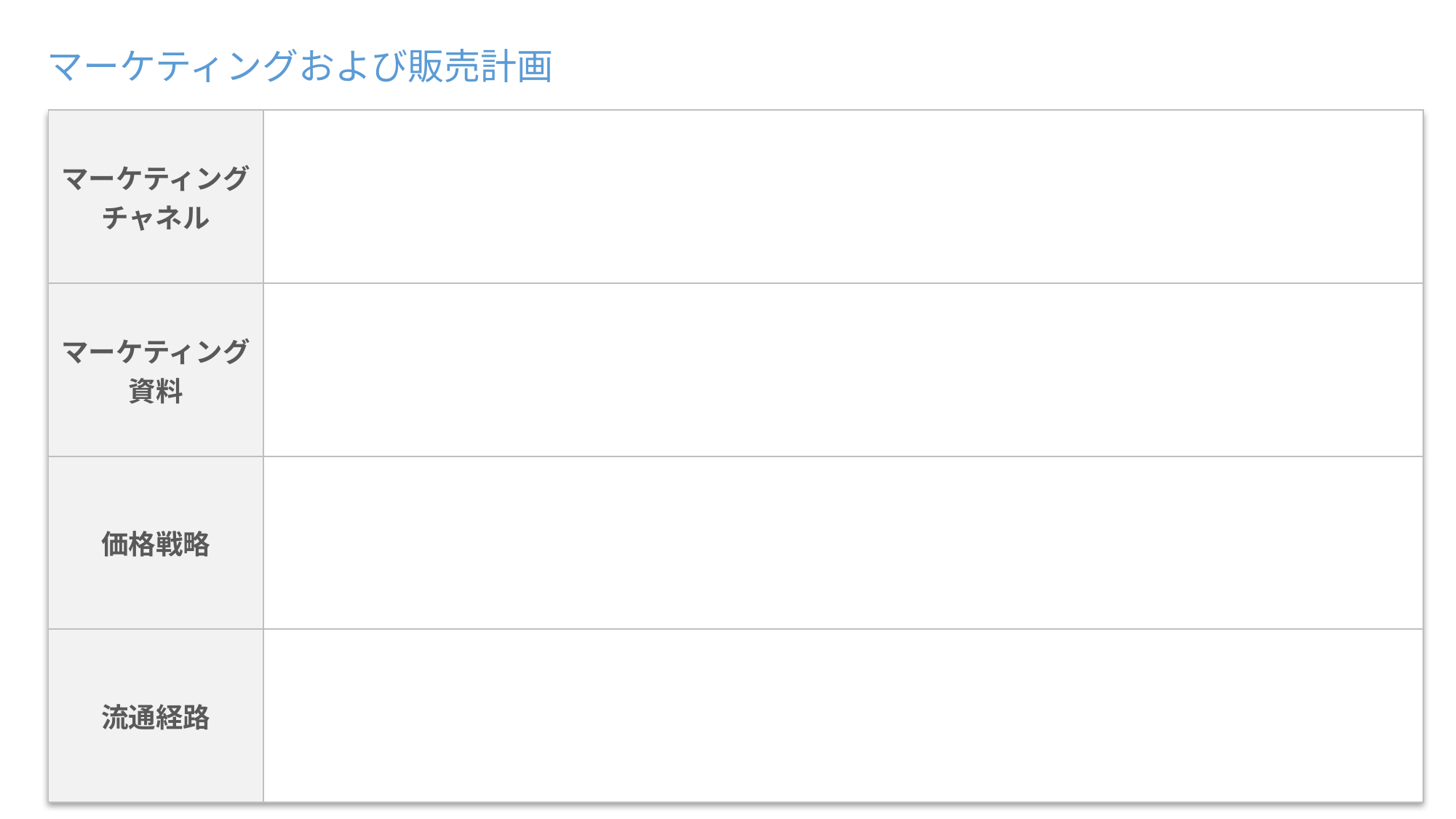

NO
NO
NO
NO
NO
NO
NO
NO
NO
NO
NO
NO
NO
NO
NO
NO
NO
NO
NO
NO
NO
NO
NO
NO
NO
NO
NO
NO
NO
NO
NO
NO
NO
NO
NO
NO
NO
NO
NO
NO
NO
NO
NO
NO
NO
NO
NO
NO
NO
NO
NO
NO
NO
NO
NO
NO
NO
NO
NO
NO
NO
NO
NO
NO
NO
NO
NO
NO
NO
NO
NO
NO
NO
NO
NO
NO
NO
NO
NO
NO
NO
NO
NO
NO
NO
NO
NO
NO
NO
NO
NO
NO
NO
NO
NO
NO
NO
NO
NO
NO
NO
NO
NO
NO
NO
NO
NO
NO
NO
NO
NO
NO
NO
NO
UNKNOWN
NO
YES
UNKNOWN
NO
YES
NO
YES
UNKNOWN
NO
NO
NO
NO
NO
NO
NO
NO
NO
NO
NO
NO
NO
NO
NO
NO
NO
NO
NO
NO
NO
NO
NO
NO
NO
NO
NO
NO
NO
NO
NO
NO
NO
NO
NO
NO
NO
NO
NO
NO
NO
NO
NO
NO
NO
NO
NO
NO
NO
NO
NO
NO
NO
NO
NO
NO
NO
NO
NO
NO
NO
NO
NO
NO
NO
NO
NO
NO
NO
NO
NO
NO
NO
NO
NO
NO
UNKNOWN
NO
YES
UNKNOWN
NO
YES
NO
YES
UNKNOWN
NO
NO
NO
NO
NO
NO
NO
NO
NO
NO
NO
NO
NO
NO
NO
NO
NO
NO
NO
NO
NO
NO
NO
NO
NO
NO
NO
NO
NO
NO
NO
NO
NO
NO
NO
NO
NO
NO
NO
NO
NO
NO
NO
NO
NO
NO
NO
NO
NO
NO
NO
NO
UNKNOWN
NO
YES
UNKNOWN
NO
YES
NO
YES
UNKNOWN
NO
NO
NO
NO
NO
NO
NO
NO
NO
NO
NO
NO
NO
NO
NO
NO
NO
NO
NO
NO
NO
NO
NO
NO
NO
NO
NO
NO
NO
NO
NO
NO
NO
NO
NO
NO
NO
NO
NO
NO
NO
NO
NO
NO
NO
NO
NO
NO
NO
NO
NO
NO
NO
NO
NO
NO
NO
NO
NO
NO
NO
NO
NO
NO
NO
NO
NO
NO
NO
NO
NO
NO
NO
NO
NO
NO
NO
NO
NO
NO
NO
NO
NO
NO
NO
NO
NO
NO
NO
NO
NO
NO
NO
NO
NO
NO
NO
NO
NO
NO
NO
NO
NO
NO
NO
NO
NO
NO
NO
NO
NO
NO
NO
NO
NO
NO
NO
NO
NO
NO
NO
NO
NO
NO
NO
NO
NO
NO
NO
NO
NO
NO
NO
NO
NO
NO
NO
NO
NO
NO
NO
NO
NO
NO
NO
NO
NO
NO
NO
NO
NO
NO
NO
NO
NO
NO
NO
NO
NO
NO
NO
NO
NO
NO
NO
NO
UNKNOWN
UNKNOWN
UNKNOWN
UNKNOWN
NO
YES
UNKNOWN
NO
YES
NO
YES
UNKNOWN
NO
NO
NO
NO
NO
NO
NO
NO
NO
NO
NO
NO
NO
NO
NO
NO
NO
NO
NO
NO
NO
NO
NO
NO
NO
NO
NO
NO
NO
NO
NO
NO
NO
NO
NO
NO
NO
NO
NO
NO
NO
NO
NO
NO
NO
NO
NO
NO
NO
NO
NO
NO
NO
NO
NO
NO
NO
NO
NO
NO
NO
NO
NO
NO
NO
NO
NO
NO
NO
NO
NO
NO
NO
NO
NO
NO
NO
NO
NO
NO
NO
NO
NO
NO
NO
NO
NO
NO
UNKNOWN
NO
YES
UNKNOWN
NO
YES
NO
YES
UNKNOWN
NO
NO
NO
NO
NO
NO
NO
NO
NO
NO
NO
NO
NO
NO
NO
NO
NO
NO
NO
NO
NO
NO
NO
NO
NO
NO
NO
NO
NO
NO
NO
NO
NO
NO
NO
NO
NO
NO
NO
NO
NO
NO
NO
NO
NO
NO
NO
NO
NO
NO
NO
NO
NO
NO
NO
NO
NO
NO
NO
NO
NO
NO
NO
NO
NO
NO
NO
NO
NO
NO
NO
NO
NO
NO
NO
NO
NO
NO
NO
NO
NO
NO
NO
NO
NO
NO
NO
NO
NO
NO
NO
NO
NO
NO
NO
NO
NO
NO
NO
NO
NO
NO
NO
NO
NO
NO
NO
NO
NO
NO
NO
NO
NO
NO
NO
NO
NO
NO
NO
NO
NO
NO
NO
NO
NO
NO
NO
NO
NO
NO
NO
NO
NO
NO
NO
NO
NO
NO
NO
NO
NO
NO
UNKNOWN
UNKNOWN
UNKNOWN
NO
YES
UNKNOWN
NO
YES
NO
YES
UNKNOWN
NO
NO
NO
NO
NO
NO
NO
NO
NO
NO
NO
NO
NO
NO
NO
NO
NO
NO
NO
NO
NO
NO
NO
NO
NO
NO
NO
NO
NO
NO
NO
NO
NO
NO
NO
NO
NO
NO
NO
NO
NO
NO
NO
NO
NO
NO
NO
NO
NO
NO
NO
NO
UNKNOWN
NO
YES
UNKNOWN
NO
YES
NO
YES
UNKNOWN
NO
NO
NO
NO
NO
NO
NO
NO
NO
NO
NO
NO
NO
NO
NO
NO
NO
NO
NO
NO
NO
NO
NO
NO
NO
NO
NO
NO
NO
NO
NO
NO
NO
NO
NO
NO
NO
NO
NO
NO
NO
NO
NO
NO
NO
NO
NO
NO
NO
NO
NO
NO
NO
NO
NO
NO
NO
NO
NO
NO
NO
NO
NO
NO
NO
NO
NO
NO
NO
NO
NO
NO
NO
NO
NO
NO
NO
NO
NO
NO
NO
NO
NO
NO
NO
NO
NO
NO
UNKNOWN
NO
YES
UNKNOWN
NO
YES
NO
YES
UNKNOWN
NO
NO
NO
NO
NO
NO
NO
NO
NO
NO
NO
NO
NO
NO
NO
NO
NO
NO
NO
NO
NO
NO
NO
NO
NO
NO
NO
NO
NO
NO
NO
NO
NO
NO
NO
NO
NO
NO
NO
NO
NO
NO
NO
NO
NO
NO
NO
NO
NO
NO
NO
NO
NO
NO
NO
NO
NO
NO
NO
NO
NO
NO
NO
NO
NO
NO
NO
NO
NO
NO
NO
NO
NO
NO
NO
NO
NO
NO
NO
NO
NO
NO
NO
NO
NO
NO
NO
NO
NO
NO
NO
NO
NO
NO
NO
NO
NO
NO
NO
NO
NO
NO
NO
NO
NO
NO
NO
NO
NO
NO
NO
NO
NO
NO
NO
NO
NO
NO
NO
NO
NO
NO
NO
NO
NO
NO
NO
NO
NO
NO
NO
NO
NO
NO
NO
NO
NO
NO
NO
NO
NO
NO
UNKNOWN
UNKNOWN
UNKNOWN
UNKNOWN
NO
YES
UNKNOWN
NO
YES
NO
YES
UNKNOWN
NO
NO
NO
NO
NO
NO
NO
NO
NO
NO
NO
NO
NO
NO
NO
NO
NO
NO
NO
NO
NO
NO
NO
NO
NO
NO
NO
NO
NO
NO
NO
NO
NO
NO
NO
NO
NO
NO
NO
NO
NO
NO
NO
NO
NO
NO
NO
NO
NO
NO
NO
NO
UNKNOWN
NO
YES
UNKNOWN
NO
YES
NO
YES
UNKNOWN
NO
NO
NO
NO
NO
NO
NO
NO
NO
NO
NO
NO
NO
NO
NO
NO
NO
NO
NO
NO
NO
NO
NO
NO
NO
NO
NO
NO
NO
NO
NO
NO
NO
NO
NO
NO
NO
NO
NO
NO
NO
NO
NO
NO
NO
NO
NO
NO
NO
NO
NO
NO
UNKNOWN
NO
YES
UNKNOWN
NO
YES
NO
YES
UNKNOWN
NO
NO
NO
NO
NO
NO
NO
NO
NO
NO
NO
NO
NO
NO
NO
NO
NO
NO
NO
NO
NO
NO
NO
NO
NO
NO
NO
NO
NO
NO
NO
NO
NO
NO
NO
NO
NO
NO
NO
NO
NO
NO
NO
NO
NO
NO
NO
NO
NO
NO
NO
NO
NO
NO
NO
NO
NO
NO
NO
NO
NO
NO
NO
NO
NO
NO
NO
NO
NO
NO
NO
NO
NO
NO
NO
NO
NO
NO
NO
NO
NO
NO
NO
NO
NO
NO
NO
NO
UNKNOWN
NO
YES
UNKNOWN
NO
YES
NO
YES
UNKNOWN
NO
NO
NO
NO
NO
NO
NO
NO
NO
NO
NO
NO
NO
NO
NO
NO
NO
NO
NO
NO
NO
NO
NO
NO
NO
NO
NO
NO
NO
NO
NO
NO
NO
NO
NO
NO
NO
NO
NO
NO
NO
NO
NO
NO
NO
NO
NO
NO
NO
NO
NO
NO
NO
NO
NO
NO
NO
NO
NO
NO
NO
NO
NO
NO
NO
NO
NO
NO
NO
NO
NO
NO
NO
NO
NO
NO
NO
NO
NO
NO
NO
NO
NO
NO
NO
NO
NO
NO
NO
NO
NO
NO
NO
NO
NO
NO
NO
NO
NO
NO
NO
NO
NO
NO
NO
NO
NO
NO
NO
NO
NO
NO
NO
NO
NO
NO
NO
NO
NO
NO
NO
NO
NO
NO
NO
NO
NO
NO
NO
NO
NO
NO
NO
NO
NO
NO
NO
NO
NO
NO
NO
NO
UNKNOWN
UNKNOWN
UNKNOWN
UNKNOWN
UNKNOWN
NO
YES
UNKNOWN
NO
YES
NO
YES
UNKNOWN
NO
NO
NO
NO
NO
NO
NO
NO
NO
NO
NO
NO
NO
NO
NO
NO
NO
NO
NO
NO
NO
NO
NO
NO
NO
NO
NO
NO
NO
NO
NO
NO
NO
NO
NO
NO
NO
NO
NO
NO
NO
NO
NO
NO
NO
NO
NO
NO
NO
NO
NO
NO
UNKNOWN
NO
YES
UNKNOWN
NO
YES
NO
YES
UNKNOWN
NO
NO
NO
NO
NO
NO
NO
NO
NO
NO
NO
NO
NO
NO
NO
NO
NO
NO
NO
NO
NO
NO
NO
NO
NO
NO
NO
NO
NO
NO
NO
NO
NO
NO
NO
NO
NO
NO
NO
NO
NO
NO
NO
NO
NO
NO
NO
NO
NO
NO
NO
NO
UNKNOWN
UNKNOWN
NO
NO
NO
NO
NO
NO
NO
NO
NO
NO
NO
NO
NO
NO
NO
NO
NO
NO
マーケティングおよび販売計画
| マーケティング チャネル |  |
| --- | --- |
| マーケティング資料 |  |
| 価格戦略 |  |
| 流通経路 |  |